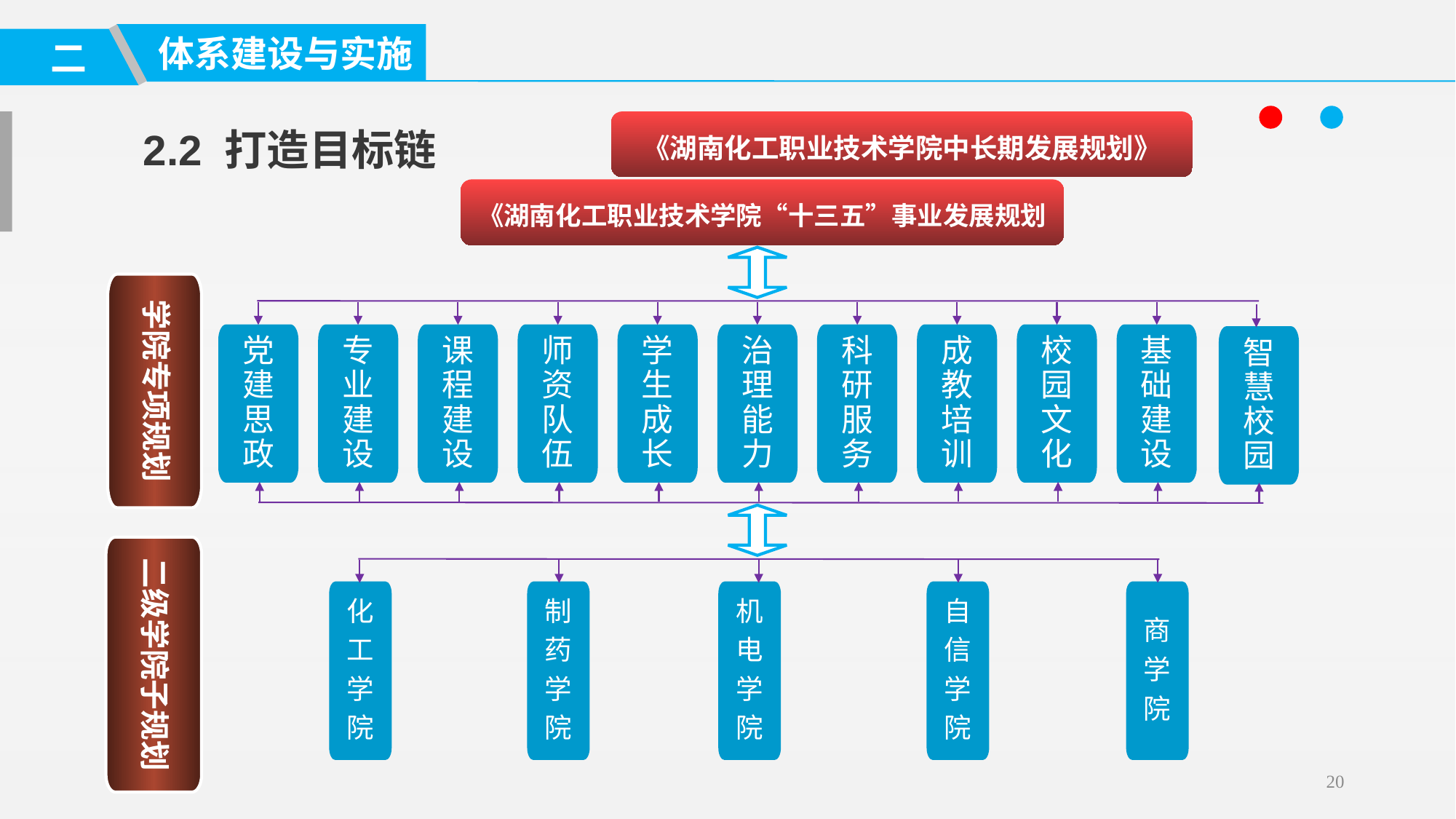

体系建设与实施
二

2.2 打造目标链

《湖南化工职业技术学院中长期发展规划》
《湖南化工职业技术学院“十三五”事业发展规划

学院专项规划
党建思政
专业建设
课程建设
师资队伍
学生成长
治理能力
科研服务
成教培训
校园文化
基础建设
智慧校园

二级学院子规划
化
工
学
院
制
药
学
院
机
电
学
院
自
信
学
院
商
学
院
20